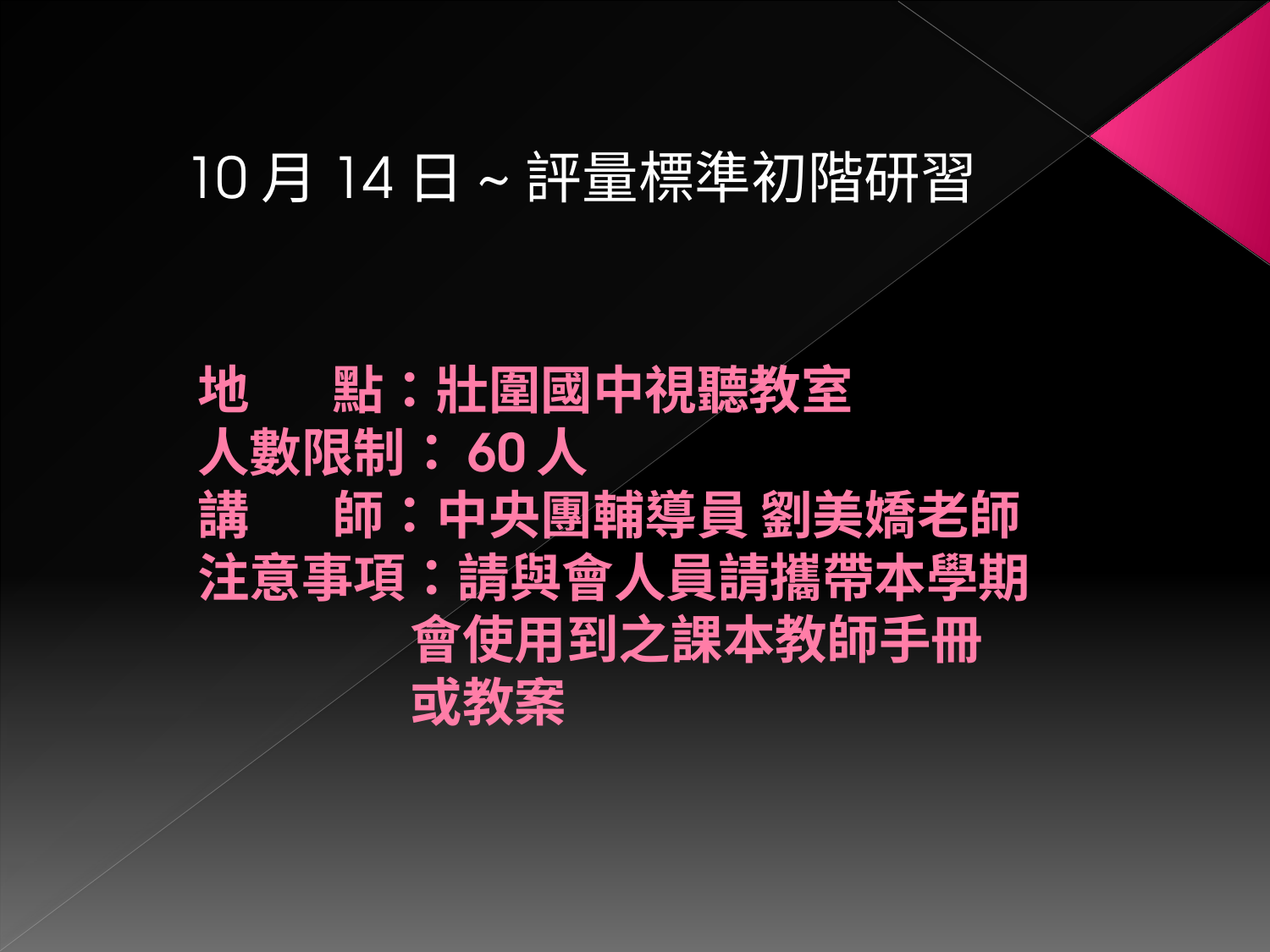

10月14日~評量標準初階研習
# 地       點：壯圍國中視聽教室 人數限制：60人 講       師：中央團輔導員 劉美嬌老師 注意事項：請與會人員請攜帶本學期 會使用到之課本教師手冊 或教案